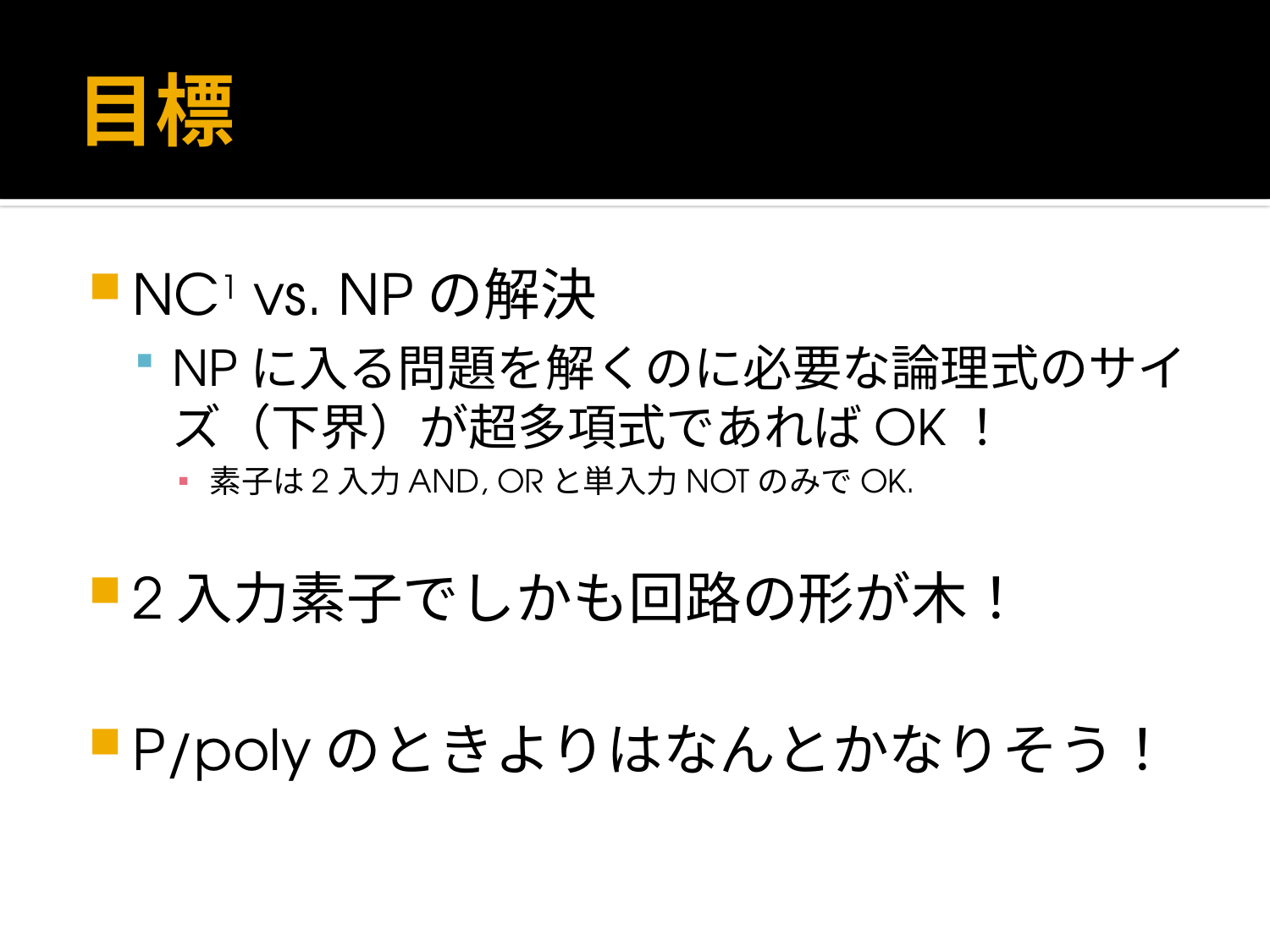

# 目標
NC1 vs. NPの解決
NPに入る問題を解くのに必要な論理式のサイズ（下界）が超多項式であればOK！
素子は2入力AND, ORと単入力NOTのみでOK.

2入力素子でしかも回路の形が木！

P/polyのときよりはなんとかなりそう！